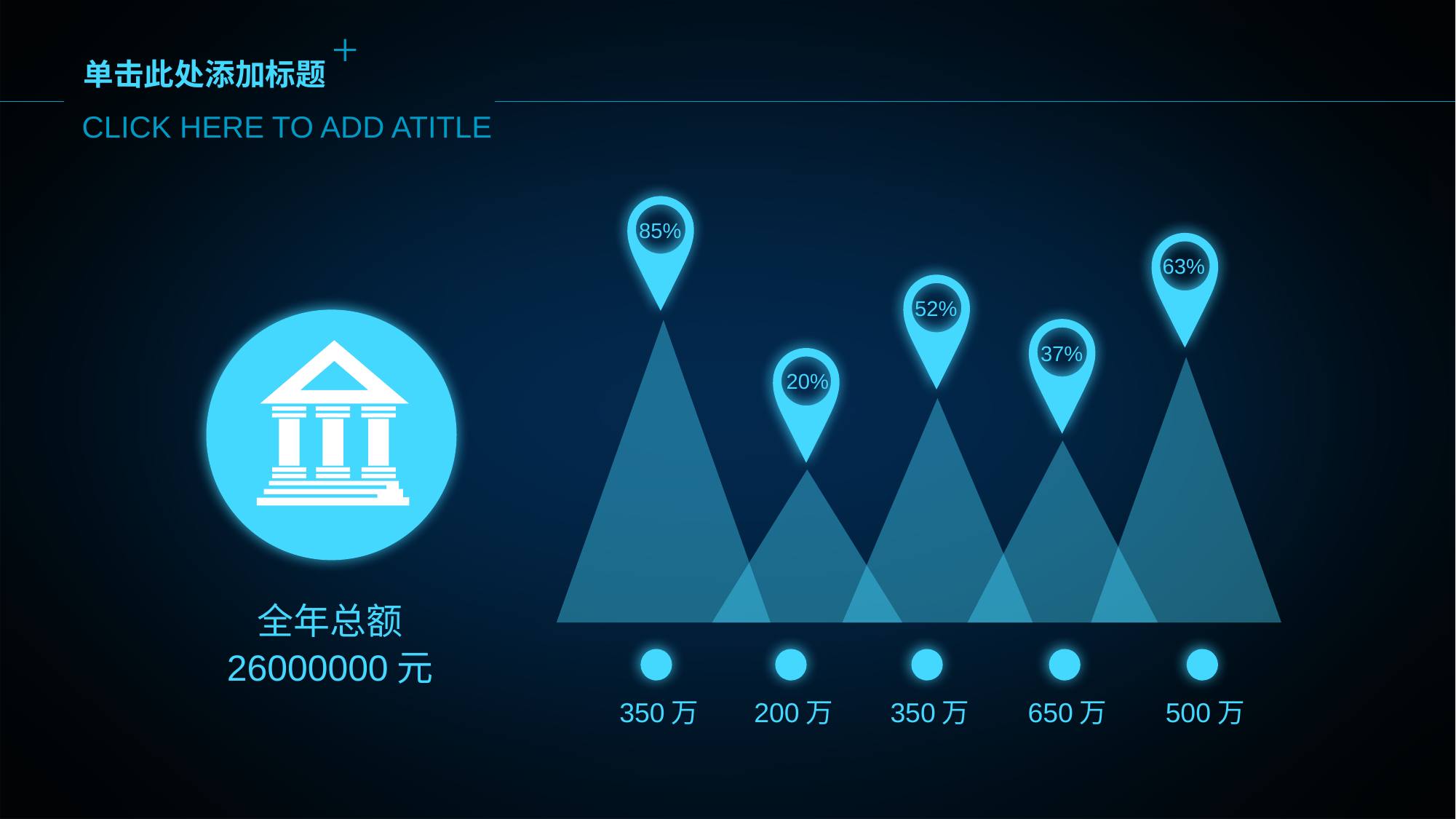

CLICK HERE TO ADD ATITLE
单击此处添加标题

85%

63%

52%

37%

20%

全年总额

26000000元
350万
200万
350万
650万
500万